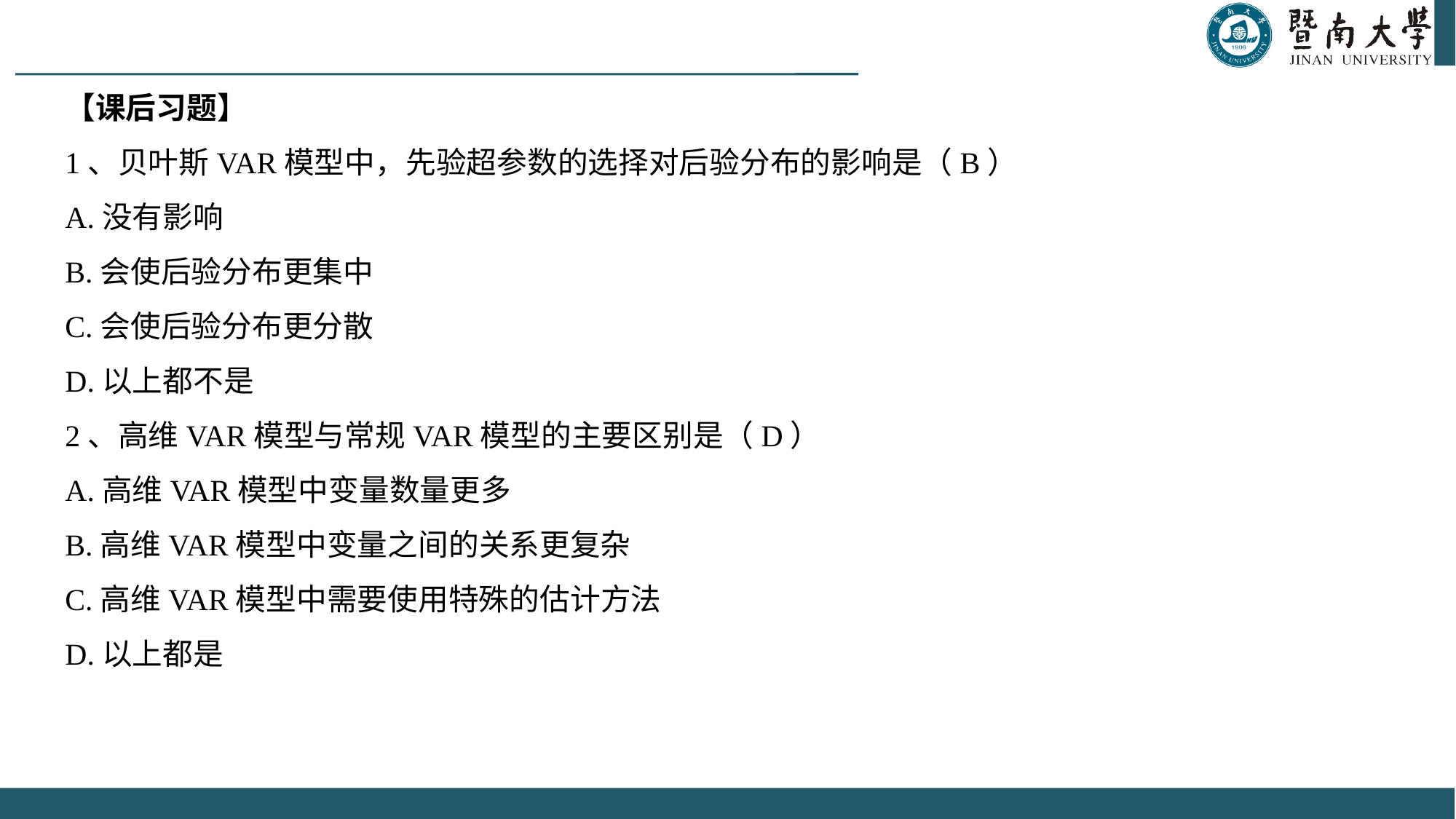

【课后习题】
1、贝叶斯VAR模型中，先验超参数的选择对后验分布的影响是（B）
A.没有影响
B.会使后验分布更集中
C.会使后验分布更分散
D.以上都不是
2、高维VAR模型与常规VAR模型的主要区别是（D）
A.高维VAR模型中变量数量更多
B.高维VAR模型中变量之间的关系更复杂
C.高维VAR模型中需要使用特殊的估计方法
D.以上都是